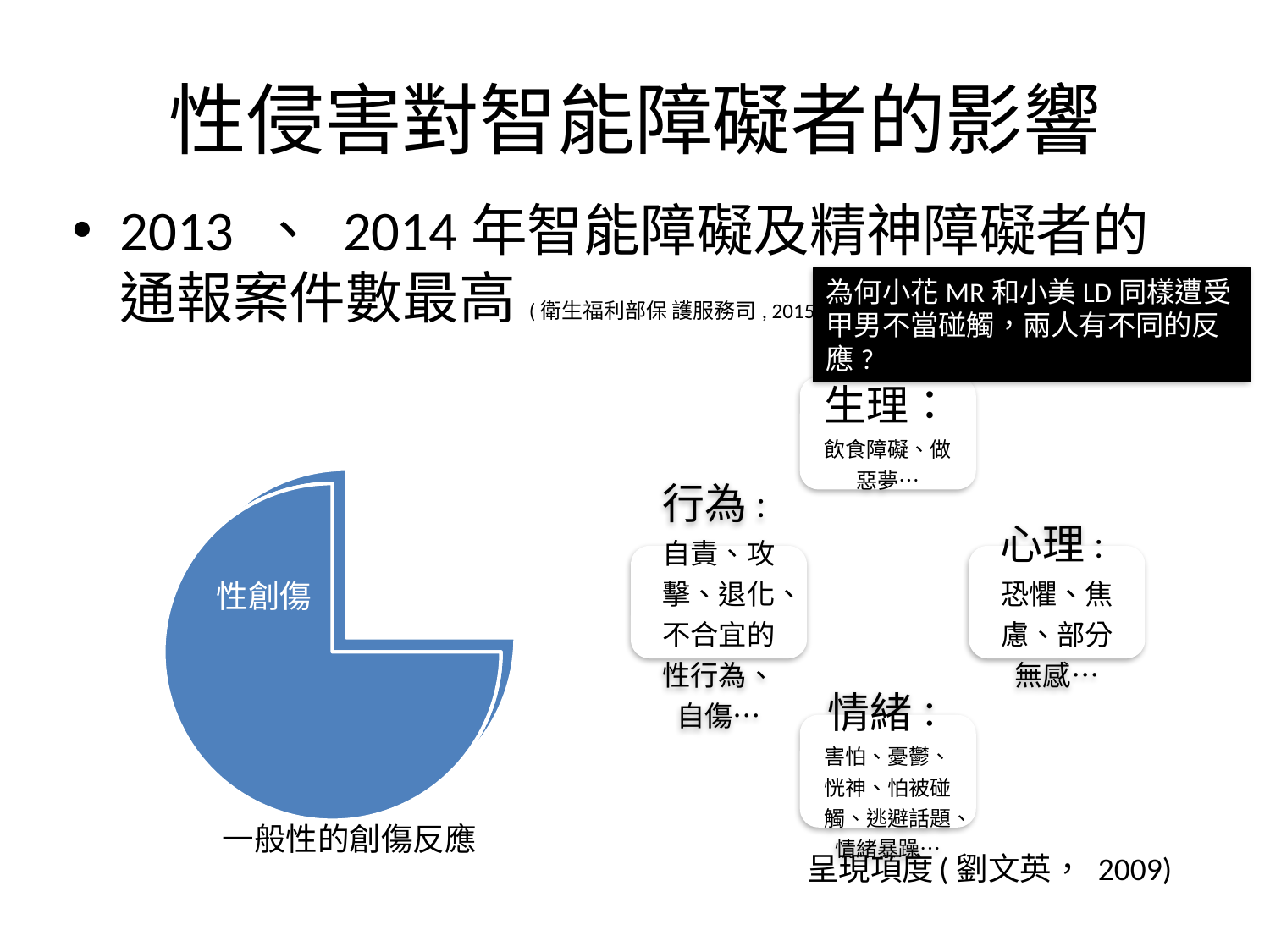

# 性侵害對智能障礙者的影響
2013 、 2014年智能障礙及精神障礙者的通報案件數最高(衛生福利部保 護服務司, 2015)
為何小花MR和小美LD同樣遭受甲男不當碰觸，兩人有不同的反應?
情緒：害怕、憂鬱、恍神、怕被碰觸、逃避話題、情緒暴躁…
污名化
性創傷
無力感
背叛感
一般性的創傷反應
呈現項度
(劉文英， 2009)